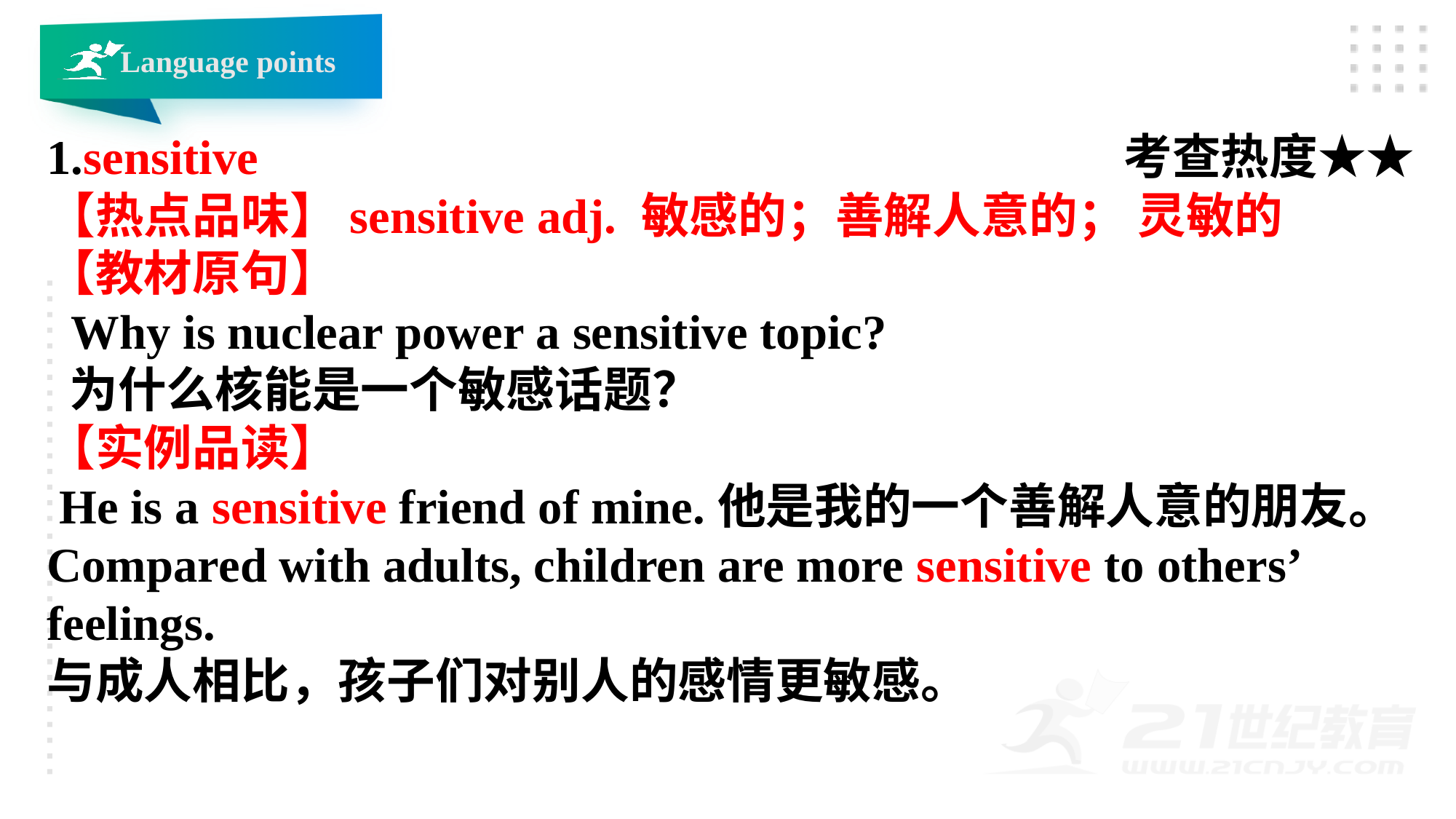

Language points
1.sensitive                                                                      考查热度★★
【热点品味】sensitive adj. 敏感的；善解人意的； 灵敏的
【教材原句】
  Why is nuclear power a sensitive topic?
 为什么核能是一个敏感话题？
【实例品读】
 He is a sensitive friend of mine.他是我的一个善解人意的朋友。
Compared with adults, children are more sensitive to others’ feelings.
与成人相比，孩子们对别人的感情更敏感。